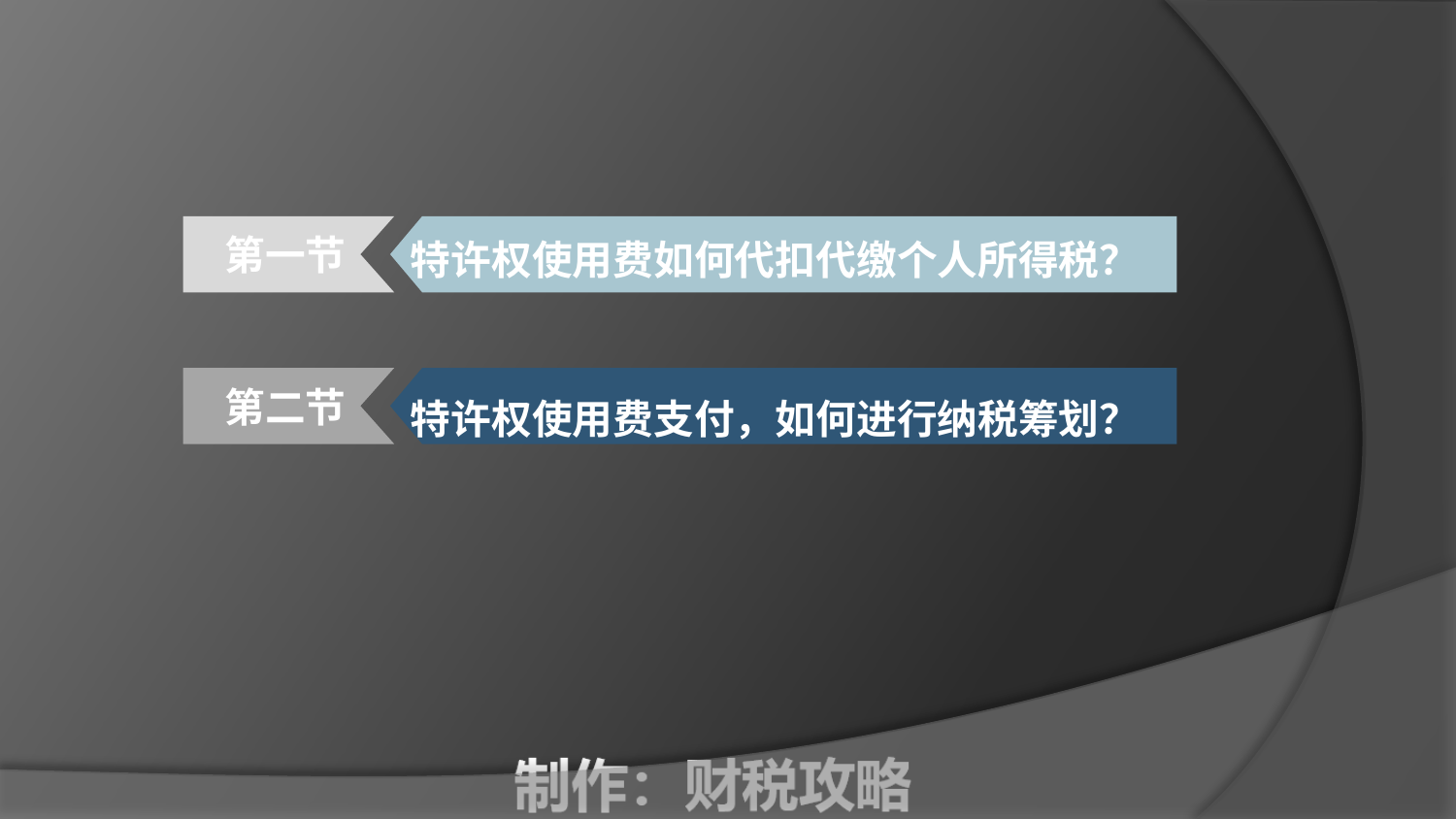

第一节
特许权使用费如何代扣代缴个人所得税？
第二节
特许权使用费支付，如何进行纳税筹划？